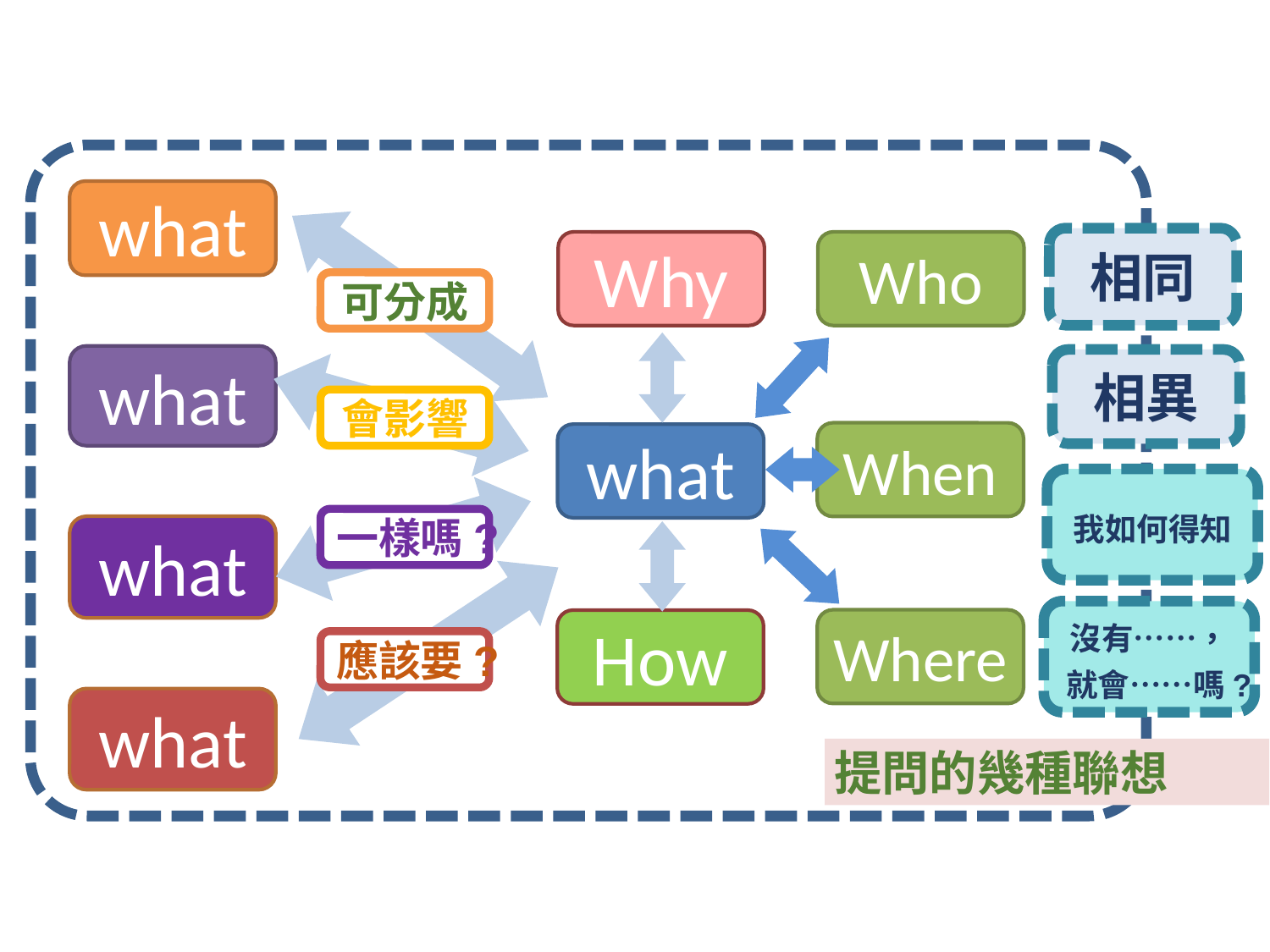

what
相同
Why
Who
可分成

what
相異
會影響

When
what

我如何得知

一樣嗎?

what

沒有……，就會……嗎?
Where
How
應該要?
what
提問的幾種聯想